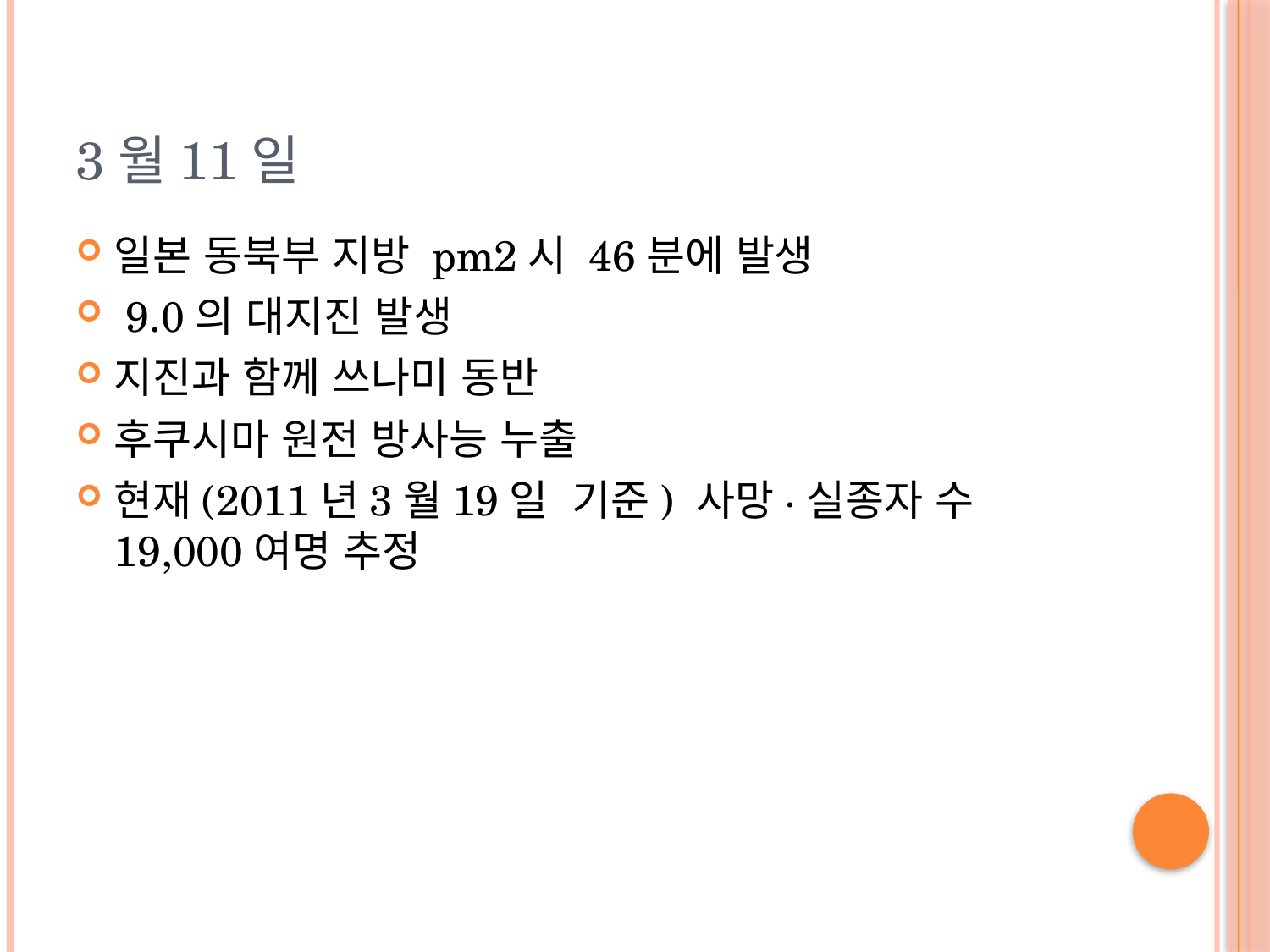

# 3월11일
일본 동북부 지방 pm2시 46분에 발생
 9.0의 대지진 발생
지진과 함께 쓰나미 동반
후쿠시마 원전 방사능 누출
현재(2011년3월19일  기준) 사망·실종자 수 19,000여명 추정